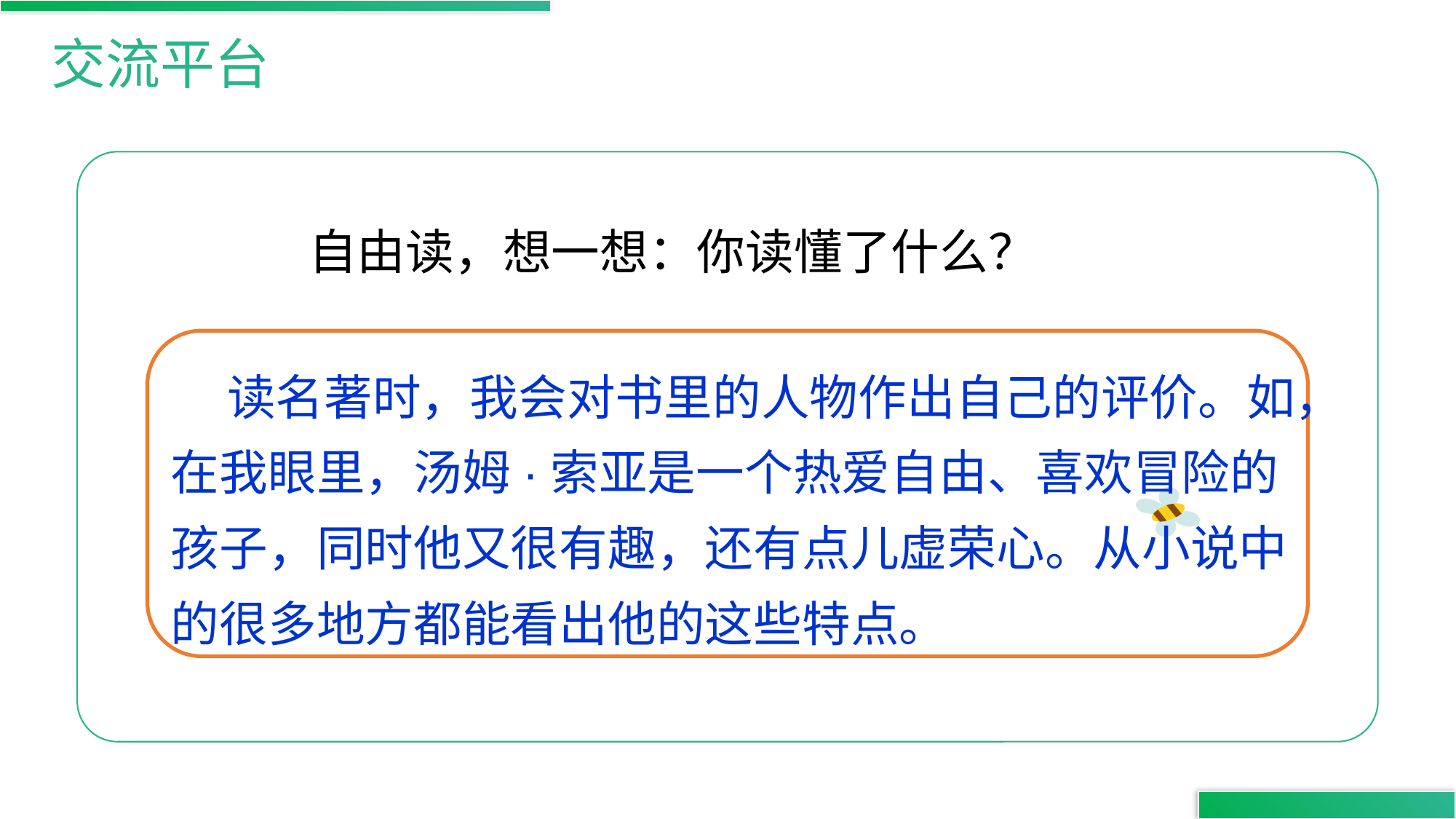

交流平台
       自由读，想一想：你读懂了什么？

    读名著时，我会对书里的人物作出自己的评价。如，在我眼里，汤姆·索亚是一个热爱自由、喜欢冒险的孩子，同时他又很有趣，还有点儿虚荣心。从小说中的很多地方都能看出他的这些特点。